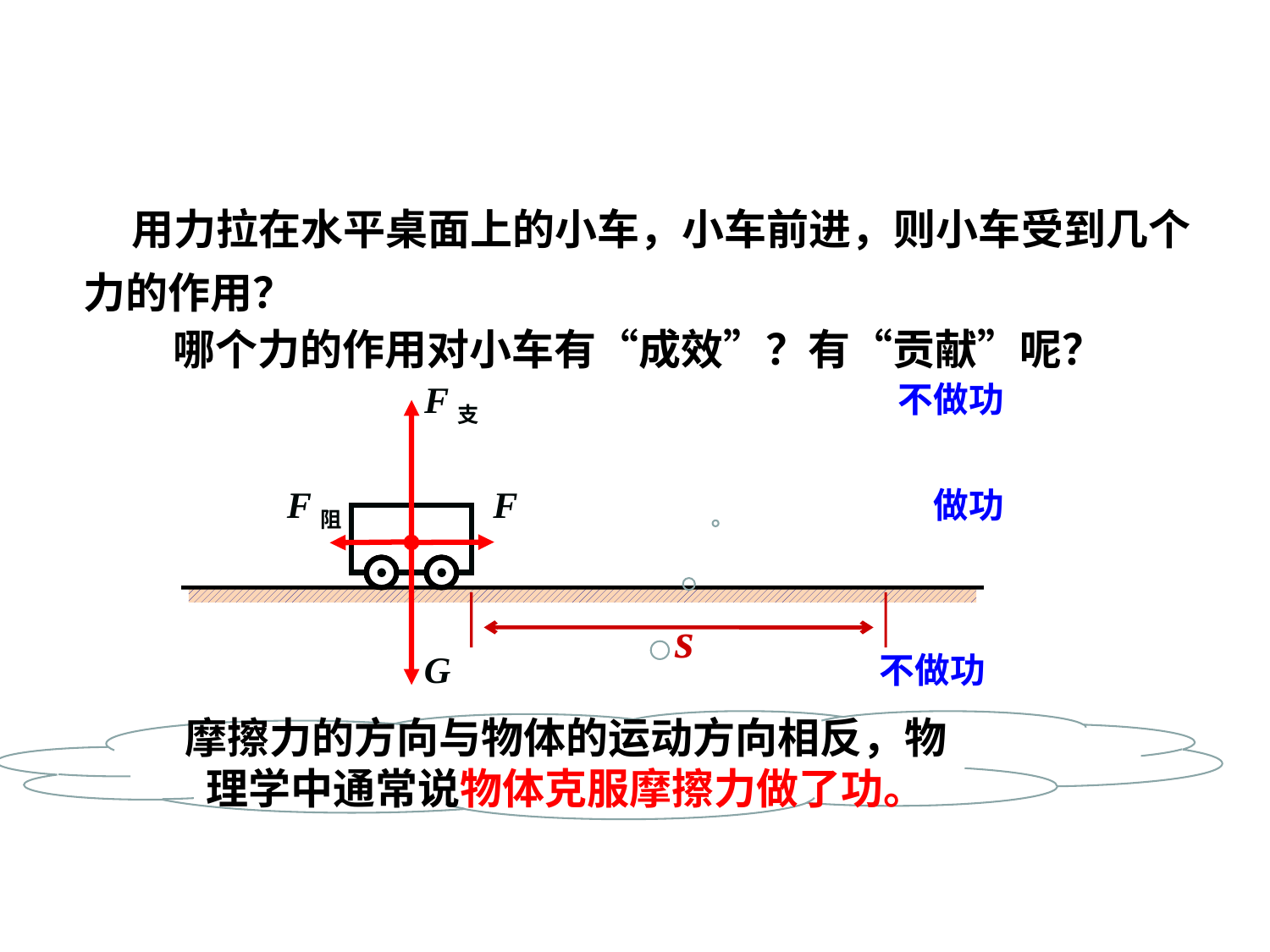

用力拉在水平桌面上的小车，小车前进，则小车受到几个力的作用？
哪个力的作用对小车有“成效”？有“贡献”呢？
F支

不做功
F阻

F

做功

G

s

不做功
摩擦力的方向与物体的运动方向相反，物理学中通常说物体克服摩擦力做了功。